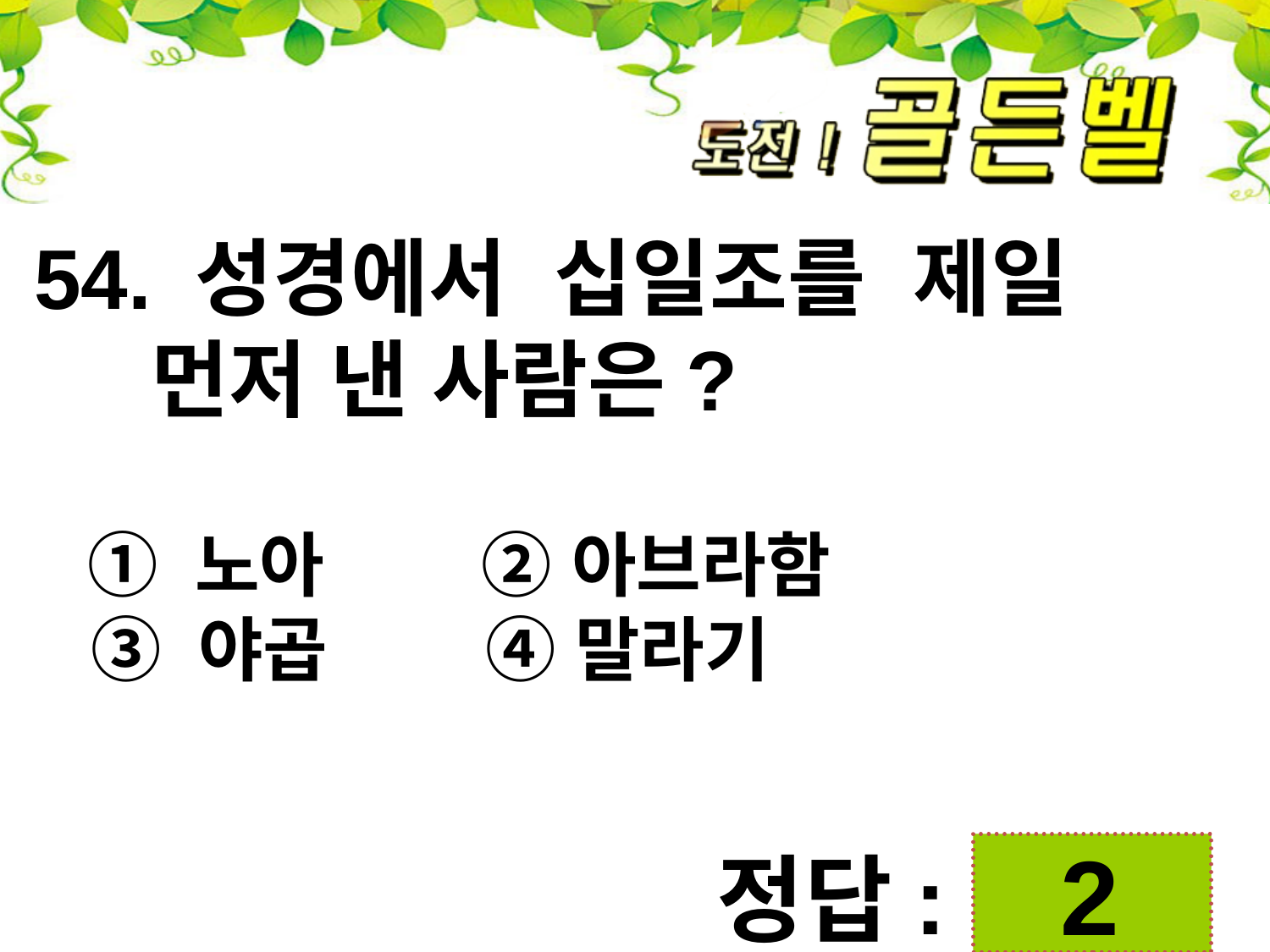

54. 성경에서  십일조를  제일
     먼저 낸 사람은?

    ① 노아        ② 아브라함
    ③ 야곱        ④ 말라기
첨성대
정답:
 2